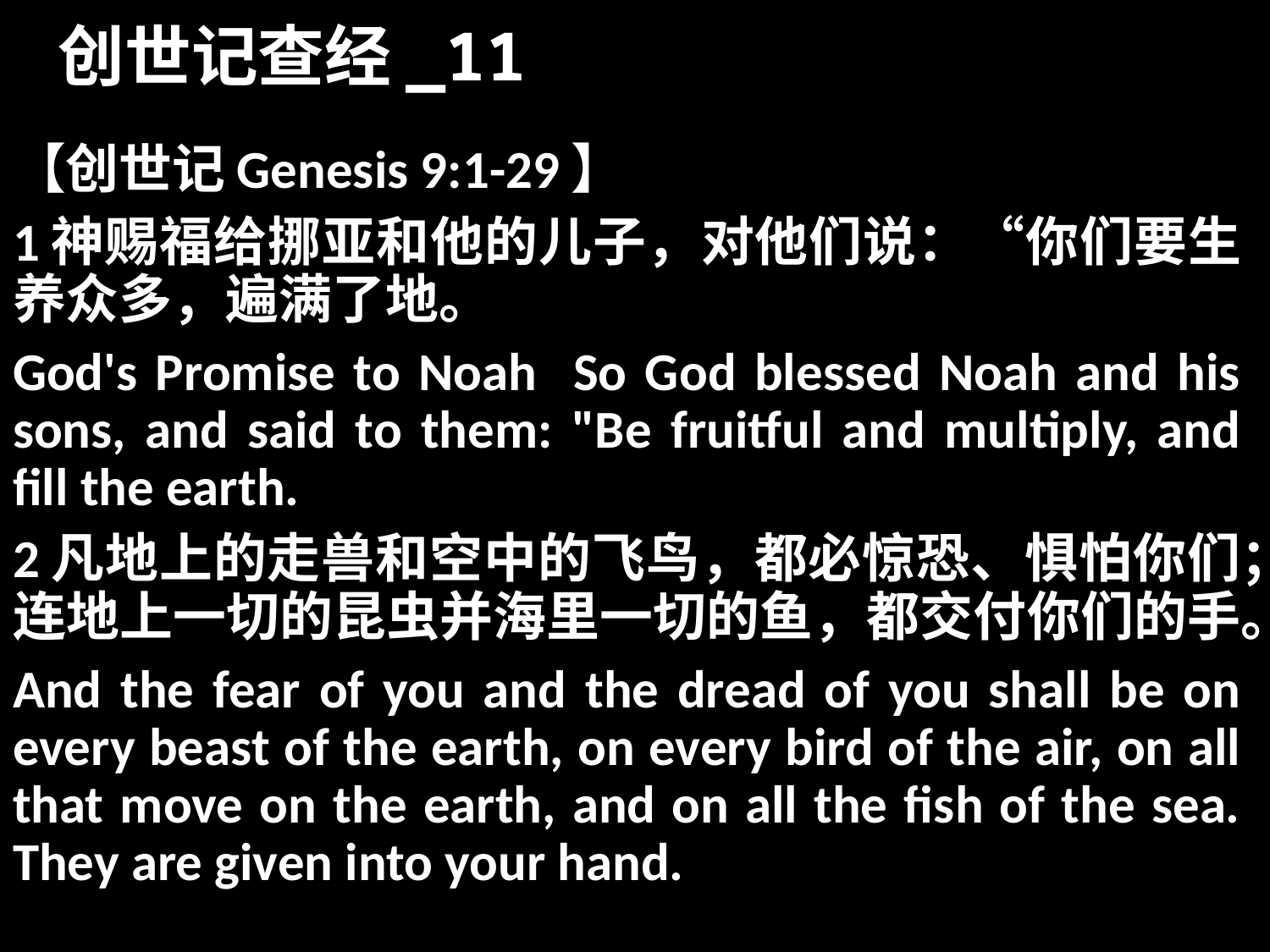

# 创世记查经_11
【创世记Genesis 9:1-29】
1神赐福给挪亚和他的儿子，对他们说：“你们要生养众多，遍满了地。
God's Promise to Noah  So God blessed Noah and his sons, and said to them: "Be fruitful and multiply, and fill the earth.
2凡地上的走兽和空中的飞鸟，都必惊恐、惧怕你们；连地上一切的昆虫并海里一切的鱼，都交付你们的手。
And the fear of you and the dread of you shall be on every beast of the earth, on every bird of the air, on all that move on the earth, and on all the fish of the sea. They are given into your hand.